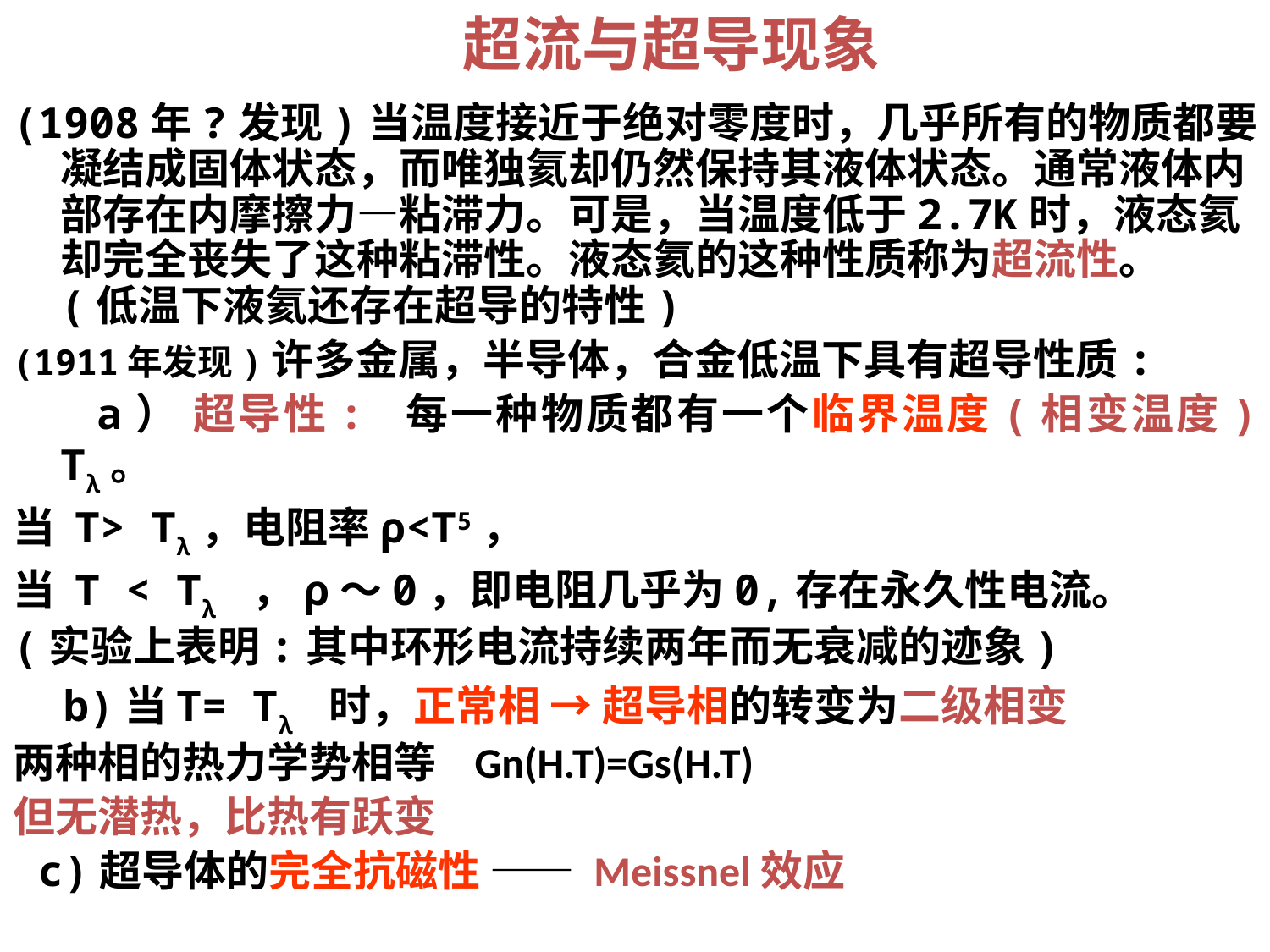

# 超流与超导现象
(1908年?发现)当温度接近于绝对零度时，几乎所有的物质都要凝结成固体状态，而唯独氦却仍然保持其液体状态。通常液体内部存在内摩擦力—粘滞力。可是，当温度低于2.7K时，液态氦却完全丧失了这种粘滞性。液态氦的这种性质称为超流性。 (低温下液氦还存在超导的特性)
(1911年发现)许多金属，半导体，合金低温下具有超导性质:
   a） 超导性: 每一种物质都有一个临界温度(相变温度) Tλ。
当 T> Tλ，电阻率ρ<T5，
当 T < Tλ ，ρ～0，即电阻几乎为0,存在永久性电流。
(实验上表明:其中环形电流持续两年而无衰减的迹象)
  b)当T= Tλ 时，正常相 → 超导相的转变为二级相变
两种相的热力学势相等   Gn(H.T)=Gs(H.T)
但无潜热，比热有跃变
 c)超导体的完全抗磁性 —— Meissnel效应